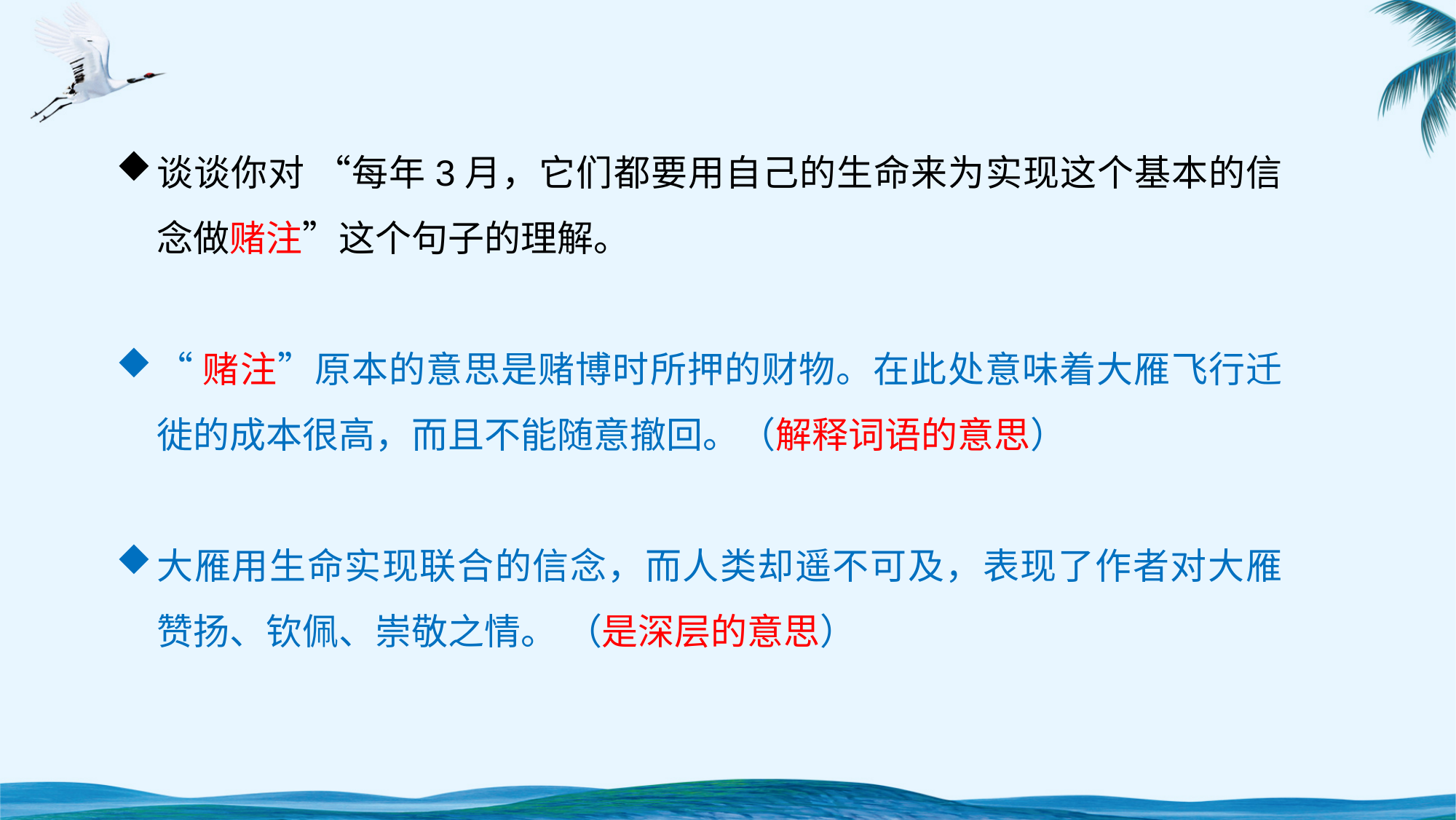

谈谈你对 “每年3月，它们都要用自己的生命来为实现这个基本的信念做赌注”这个句子的理解。

“赌注”原本的意思是赌博时所押的财物。在此处意味着大雁飞行迁徙的成本很高，而且不能随意撤回。（解释词语的意思）

大雁用生命实现联合的信念，而人类却遥不可及，表现了作者对大雁赞扬、钦佩、崇敬之情。 （是深层的意思）